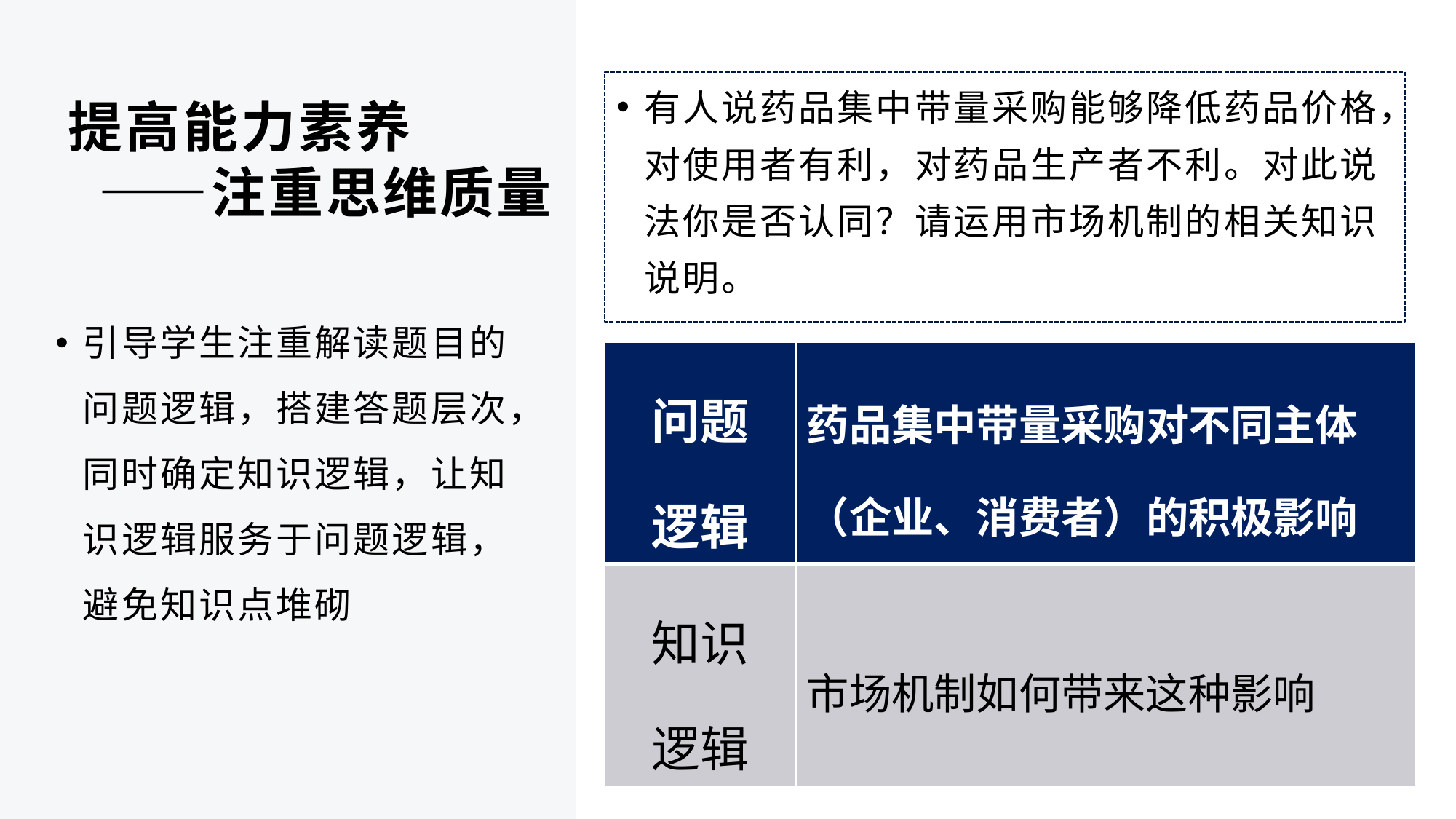

# 提高能力素养 ——注重思维质量
有人说药品集中带量采购能够降低药品价格，对使用者有利，对药品生产者不利。对此说法你是否认同？请运用市场机制的相关知识说明。
引导学生注重解读题目的问题逻辑，搭建答题层次，同时确定知识逻辑，让知识逻辑服务于问题逻辑，避免知识点堆砌
| 问题 逻辑 | 药品集中带量采购对不同主体（企业、消费者）的积极影响 |
| --- | --- |
| 知识 逻辑 | 市场机制如何带来这种影响 |